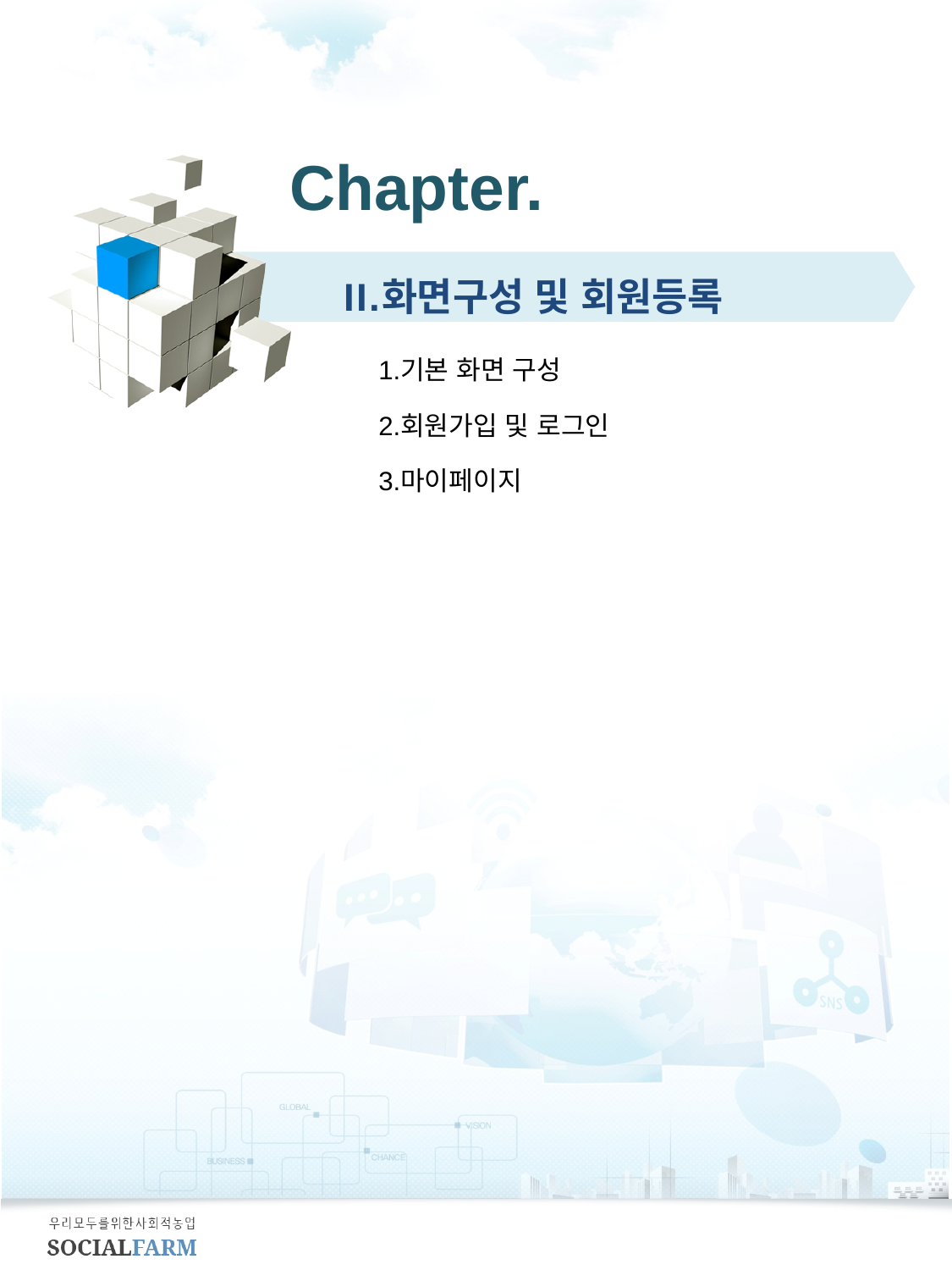

화면구성 및 회원등록
기본 화면 구성
회원가입 및 로그인
마이페이지